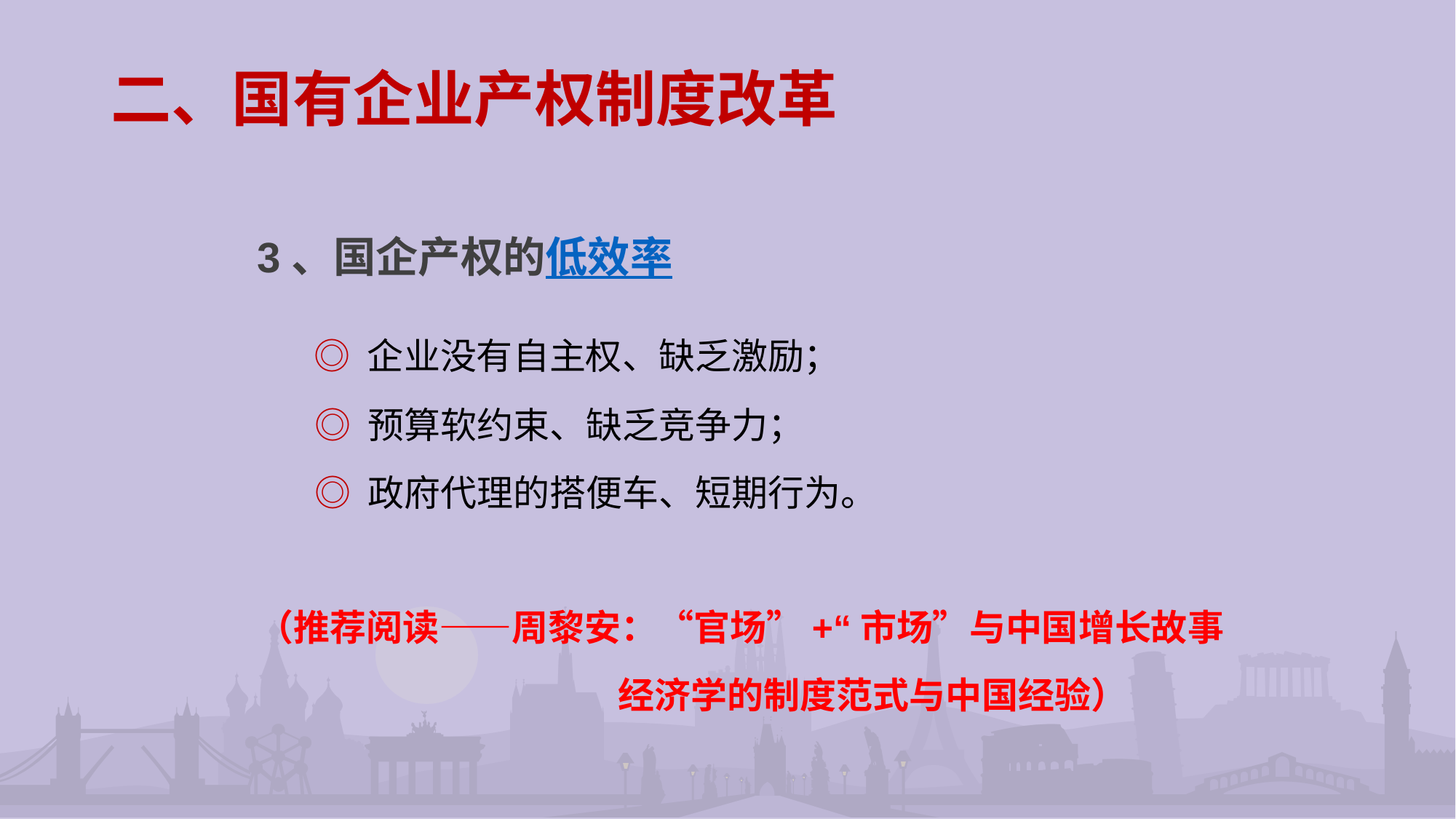

# 二、国有企业产权制度改革
3、国企产权的低效率
      ◎ 企业没有自主权、缺乏激励；
       ◎ 预算软约束、缺乏竞争力；
       ◎ 政府代理的搭便车、短期行为。

（推荐阅读——周黎安：“官场”+“市场”与中国增长故事
                                           经济学的制度范式与中国经验）